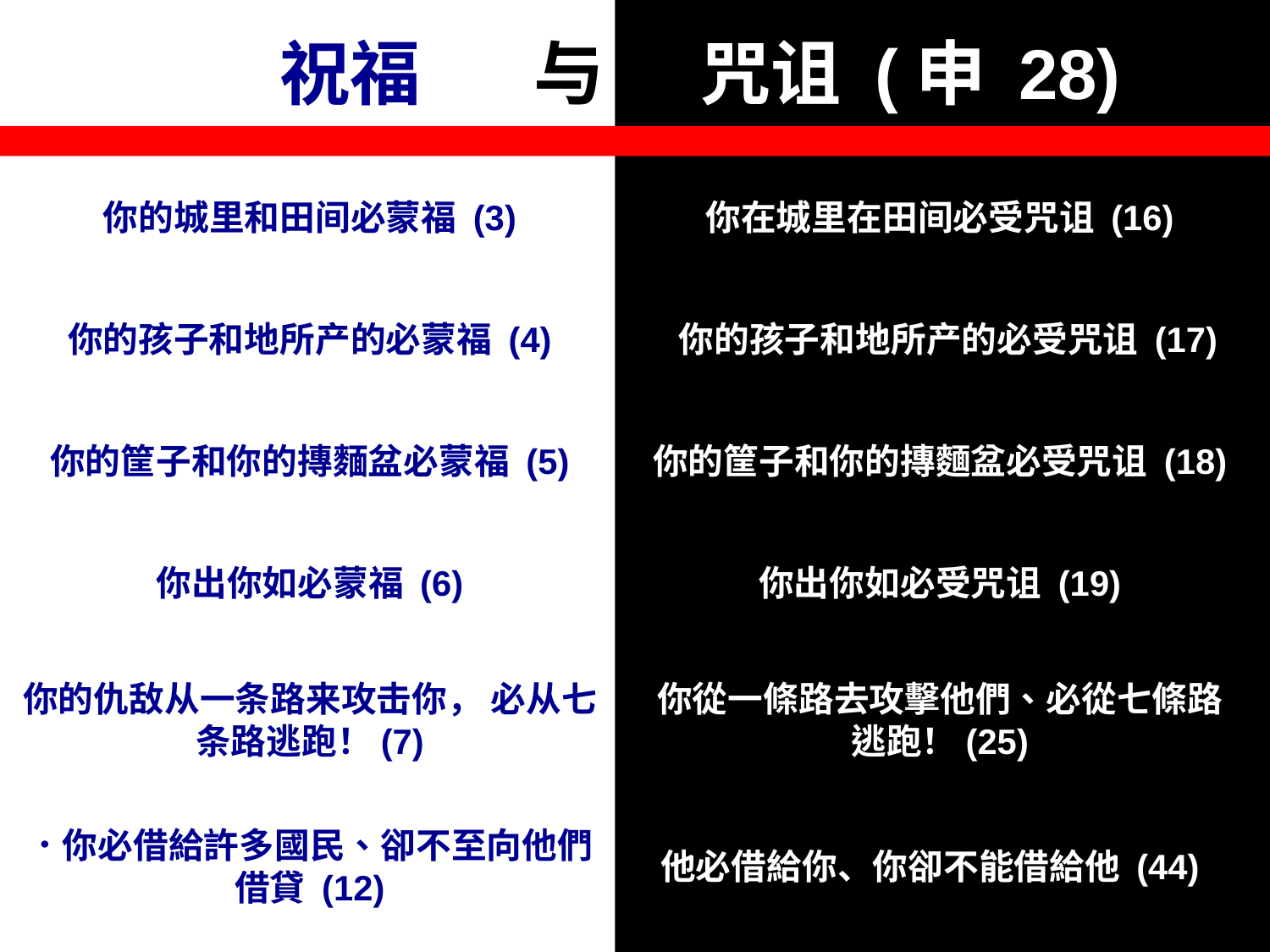

# 祝福	与      咒诅 (申 28)

你的城里和田间必蒙福 (3)
你在城里在田间必受咒诅 (16)
你的孩子和地所产的必蒙福 (4)
 你的孩子和地所产的必受咒诅 (17)
你的筐子和你的摶麵盆必蒙福 (5)
你的筐子和你的摶麵盆必受咒诅 (18)
你出你如必蒙福 (6)
你出你如必受咒诅 (19)
你的仇敌从一条路来攻击你， 必从七条路逃跑！(7)
你從一條路去攻擊他們、必從七條路逃跑！(25)
．你必借給許多國民、卻不至向他們借貸 (12)
他必借給你、你卻不能借給他 (44)